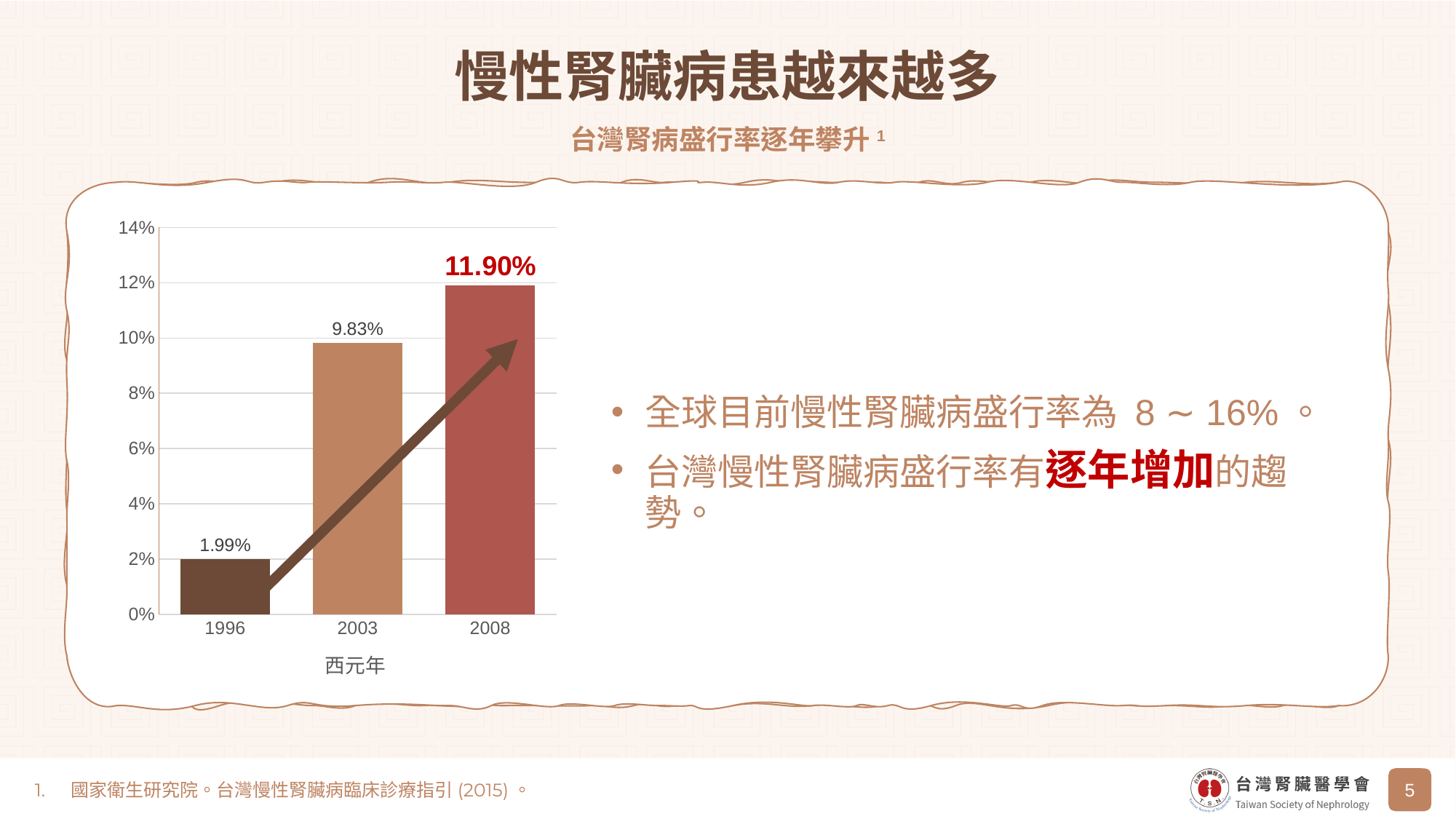

# 慢性腎臟病患越來越多
台灣腎病盛行率逐年攀升1

### Chart:

| Category |   |
|---|---|
| 1996 | 0.0199 |
| 2003 | 0.0983 |
| 2008 | 0.119 |
全球目前慢性腎臟病盛行率為 8 ∼ 16%。
台灣慢性腎臟病盛行率有逐年增加的趨勢。
5
 國家衛生研究院。台灣慢性腎臟病臨床診療指引(2015)。